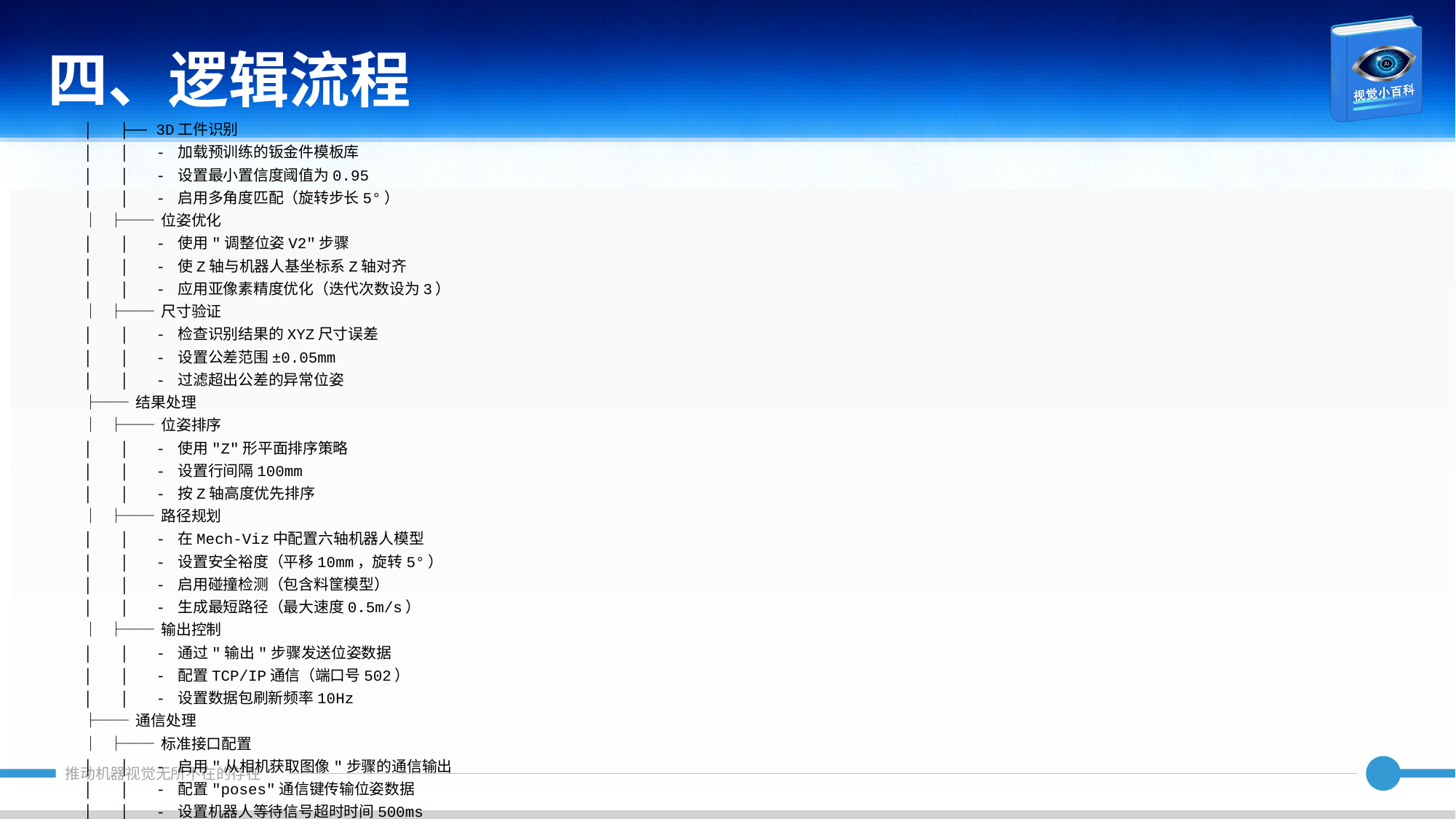

四、逻辑流程

│   ├── 3D工件识别
│   │   - 加载预训练的钣金件模板库
│   │   - 设置最小置信度阈值为0.95
│   │   - 启用多角度匹配（旋转步长5°）
│   ├── 位姿优化
│   │   - 使用"调整位姿V2"步骤
│   │   - 使Z轴与机器人基坐标系Z轴对齐
│   │   - 应用亚像素精度优化（迭代次数设为3）
│   ├── 尺寸验证
│   │   - 检查识别结果的XYZ尺寸误差
│   │   - 设置公差范围±0.05mm
│   │   - 过滤超出公差的异常位姿
├── 结果处理
│   ├── 位姿排序
│   │   - 使用"Z"形平面排序策略
│   │   - 设置行间隔100mm
│   │   - 按Z轴高度优先排序
│   ├── 路径规划
│   │   - 在Mech-Viz中配置六轴机器人模型
│   │   - 设置安全裕度（平移10mm，旋转5°）
│   │   - 启用碰撞检测（包含料筐模型）
│   │   - 生成最短路径（最大速度0.5m/s）
│   ├── 输出控制
│   │   - 通过"输出"步骤发送位姿数据
│   │   - 配置TCP/IP通信（端口号502）
│   │   - 设置数据包刷新频率10Hz
├── 通信处理
│   ├── 标准接口配置
│   │   - 启用"从相机获取图像"步骤的通信输出
│   │   - 配置"poses"通信键传输位姿数据
│   │   - 设置机器人等待信号超时时间500ms
│   ├── 异常处理
│       - 监控状态码7001-7004
│       - 设置重试机制（最多3次）
│       - 记录失败数据至日志文件
└── 统计处理
    ├── 节拍监控
    │   - 记录每个工件处理耗时
    │   - 统计周期内平均处理时间
    │   - 触发报警当节拍>3s/件
    └── 精度分析
        - 采集连续100次定位结果
        - 计算重复精度（标准差需<0.05mm）
        - 生成每日精度趋势报告
10